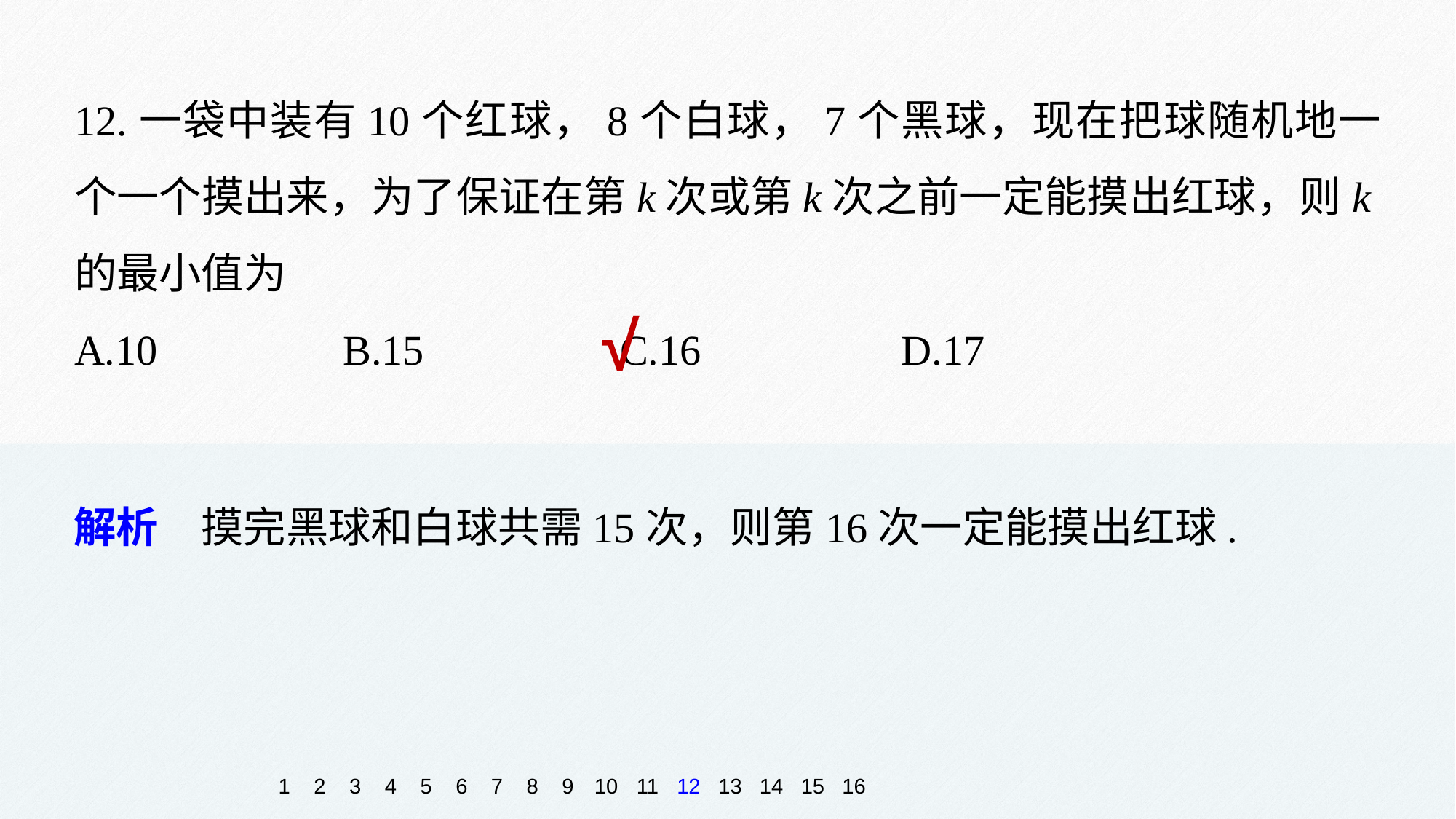

12.一袋中装有10个红球，8个白球，7个黑球，现在把球随机地一个一个摸出来，为了保证在第k次或第k次之前一定能摸出红球，则k的最小值为
A.10  	B.15  		C.16  		      D.17
√
解析　摸完黑球和白球共需15次，则第16次一定能摸出红球.
1
2
3
4
5
6
7
8
9
10
11
12
13
14
15
16